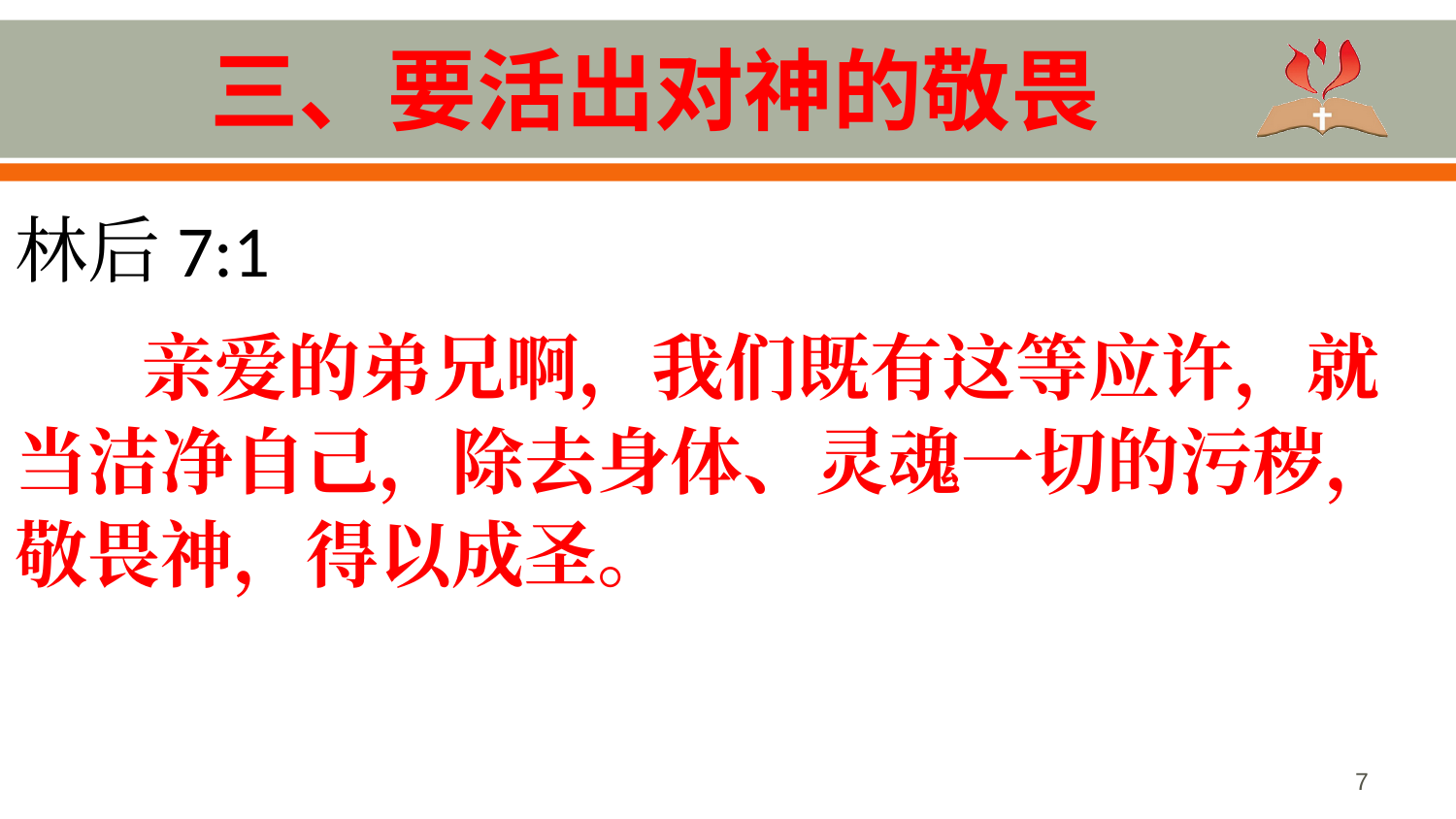

# 三、要活出对神的敬畏
林后7:1
亲爱的弟兄啊，我们既有这等应许，就当洁净自己，除去身体、灵魂一切的污秽，敬畏神，得以成圣。
7